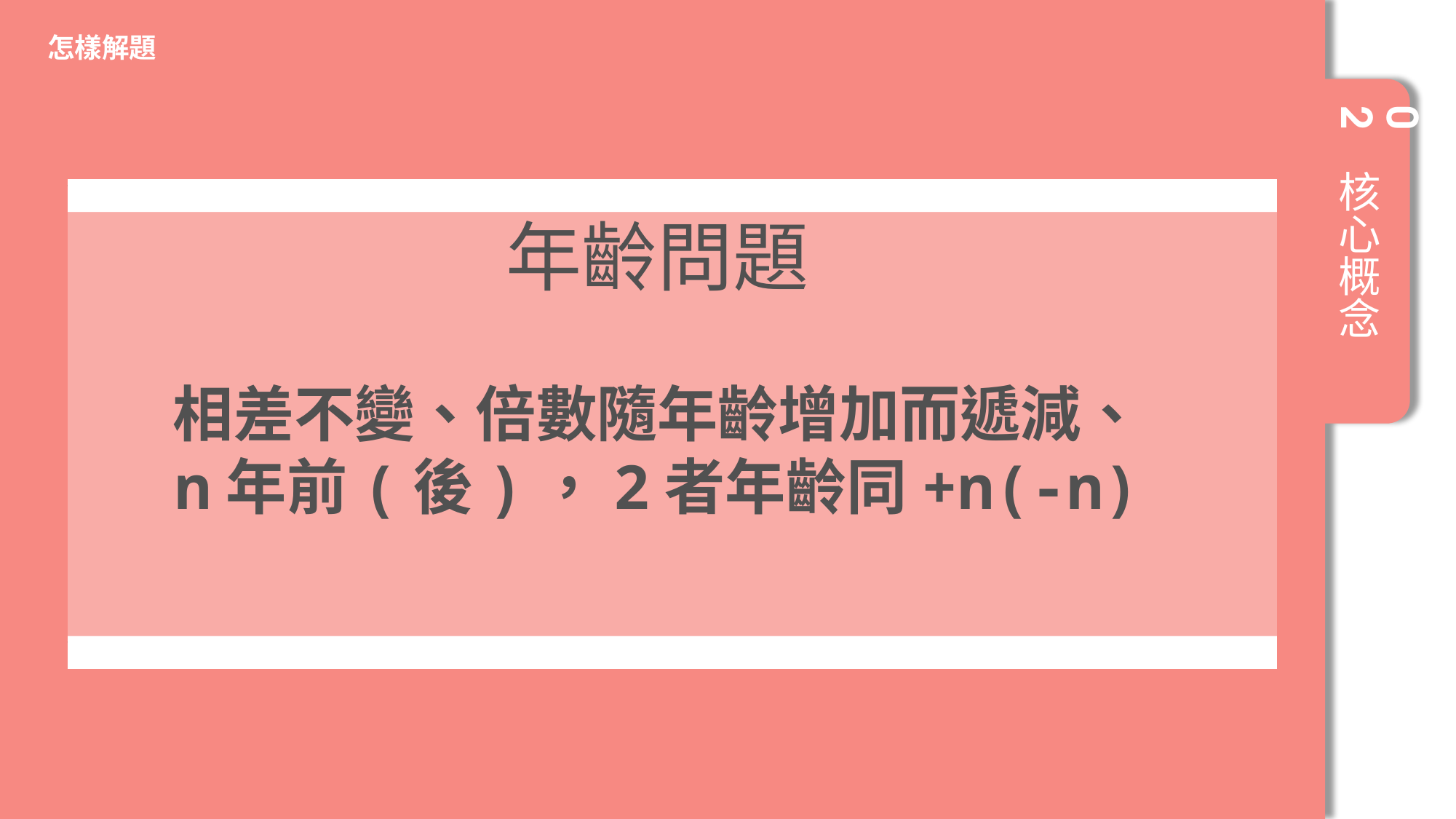

怎樣解題
02
核心概念

年齡問題
相差不變、倍數隨年齡增加而遞減、
n年前(後)，2者年齡同+n(-n)